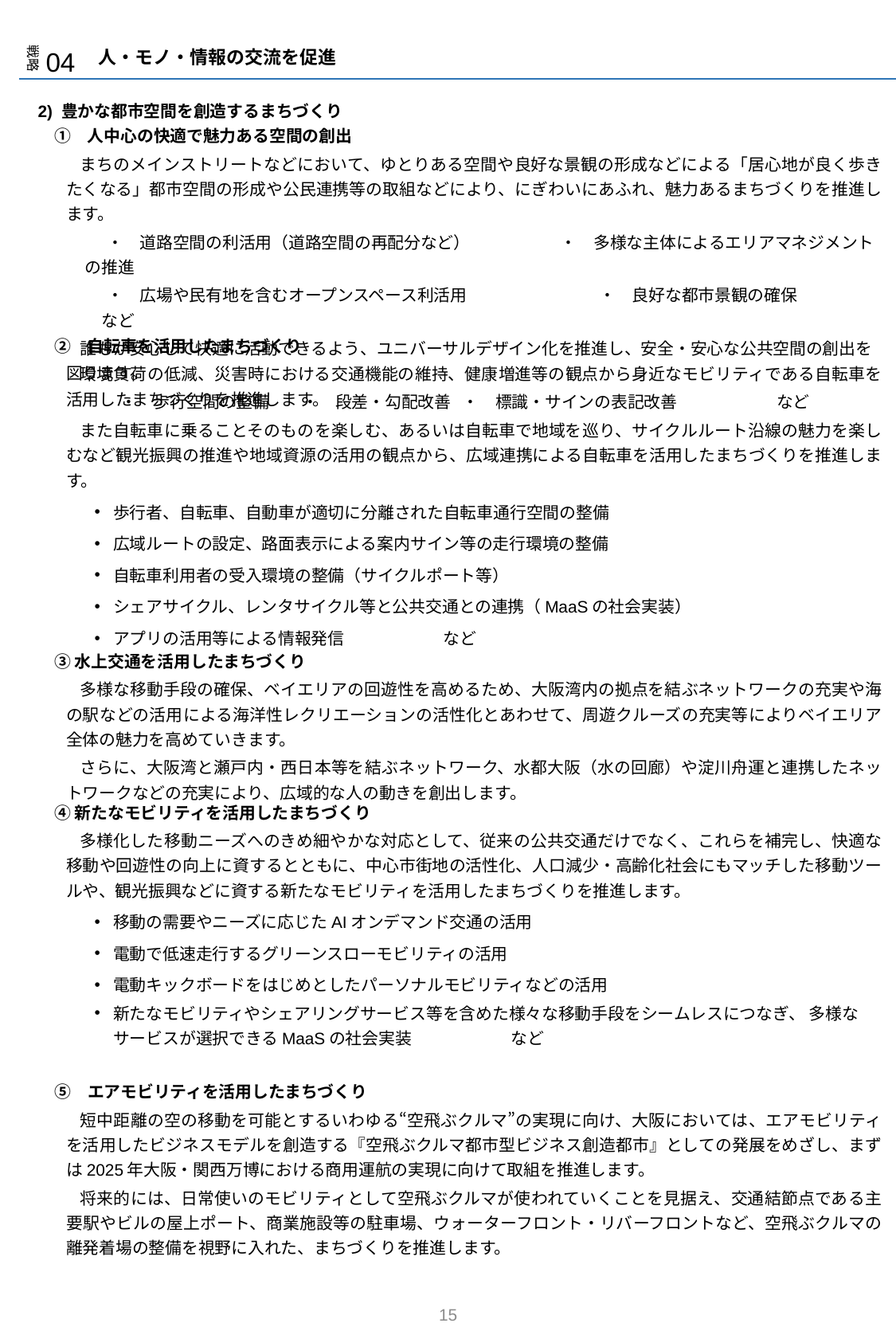

戦略
04
　人・モノ・情報の交流を促進
2) 豊かな都市空間を創造するまちづくり
　①　人中心の快適で魅力ある空間の創出
まちのメインストリートなどにおいて、ゆとりある空間や良好な景観の形成などによる「居心地が良く歩きたくなる」都市空間の形成や公民連携等の取組などにより、にぎわいにあふれ、魅力あるまちづくりを推進します。
 ・　道路空間の利活用（道路空間の再配分など）　　　　　  ・　多様な主体によるエリアマネジメントの推進
 ・　広場や民有地を含むオープンスペース利活用　　　　　　　　・　良好な都市景観の確保　　　　　　など
誰もが安心して快適に活動できるよう、ユニバーサルデザイン化を推進し、安全・安心な公共空間の創出を図ります。
　　　・　歩行空間の整備　　・　段差・勾配改善   ・　標識・サインの表記改善　　　　　　など

　②　自転車を活用したまちづくり
環境負荷の低減、災害時における交通機能の維持、健康増進等の観点から身近なモビリティである自転車を活用したまちづくりを推進します。
また自転車に乗ることそのものを楽しむ、あるいは自転車で地域を巡り、サイクルルート沿線の魅力を楽しむなど観光振興の推進や地域資源の活用の観点から、広域連携による自転車を活用したまちづくりを推進します。
歩行者、自転車、自動車が適切に分離された自転車通行空間の整備
広域ルートの設定、路面表示による案内サイン等の走行環境の整備
自転車利用者の受入環境の整備（サイクルポート等）
シェアサイクル、レンタサイクル等と公共交通との連携（MaaSの社会実装）
アプリの活用等による情報発信　　　　　　など
　③ 水上交通を活用したまちづくり
多様な移動手段の確保、ベイエリアの回遊性を高めるため、大阪湾内の拠点を結ぶネットワークの充実や海の駅などの活用による海洋性レクリエーションの活性化とあわせて、周遊クルーズの充実等によりベイエリア全体の魅力を高めていきます。
さらに、大阪湾と瀬戸内・西日本等を結ぶネットワーク、水都大阪（水の回廊）や淀川舟運と連携したネットワークなどの充実により、広域的な人の動きを創出します。
　④ 新たなモビリティを活用したまちづくり
多様化した移動ニーズへのきめ細やかな対応として、従来の公共交通だけでなく、これらを補完し、快適な移動や回遊性の向上に資するとともに、中心市街地の活性化、人口減少・高齢化社会にもマッチした移動ツールや、観光振興などに資する新たなモビリティを活用したまちづくりを推進します。
移動の需要やニーズに応じたAIオンデマンド交通の活用
電動で低速走行するグリーンスローモビリティの活用
電動キックボードをはじめとしたパーソナルモビリティなどの活用
新たなモビリティやシェアリングサービス等を含めた様々な移動手段をシームレスにつなぎ、 多様なサービスが選択できるMaaSの社会実装　　　　　　など

　⑤　エアモビリティを活用したまちづくり
短中距離の空の移動を可能とするいわゆる“空飛ぶクルマ”の実現に向け、大阪においては、エアモビリティを活用したビジネスモデルを創造する『空飛ぶクルマ都市型ビジネス創造都市』としての発展をめざし、まずは2025年大阪・関西万博における商用運航の実現に向けて取組を推進します。
将来的には、日常使いのモビリティとして空飛ぶクルマが使われていくことを見据え、交通結節点である主要駅やビルの屋上ポート、商業施設等の駐車場、ウォーターフロント・リバーフロントなど、空飛ぶクルマの離発着場の整備を視野に入れた、まちづくりを推進します。

15